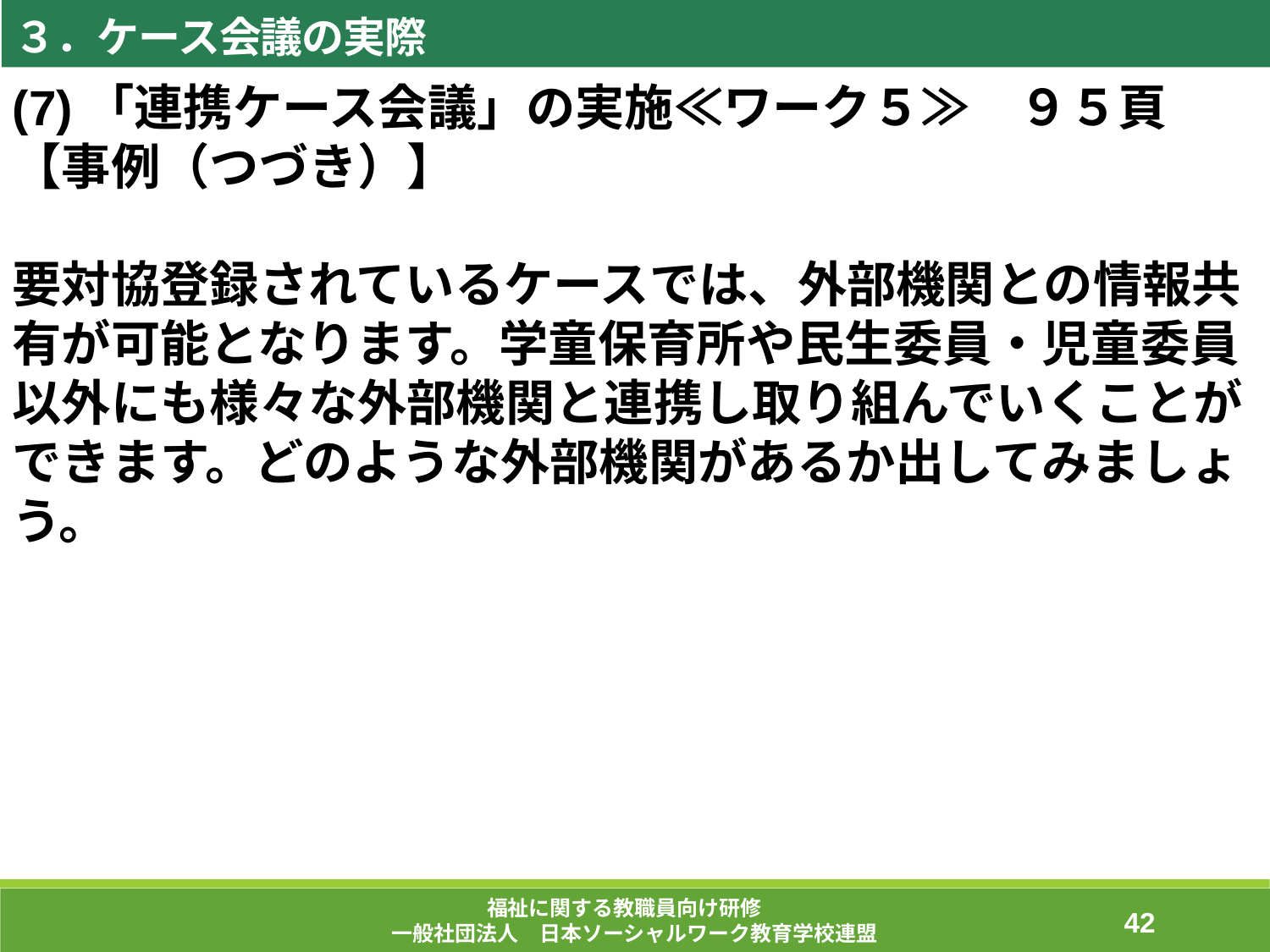

３．ケース会議の実際
(7)「連携ケース会議」の実施≪ワーク５≫　９５頁
【事例（つづき）】

要対協登録されているケースでは、外部機関との情報共有が可能となります。学童保育所や民生委員・児童委員以外にも様々な外部機関と連携し取り組んでいくことができます。どのような外部機関があるか出してみましょう。

福祉に関する教職員向け研修
一般社団法人　日本ソーシャルワーク教育学校連盟
42